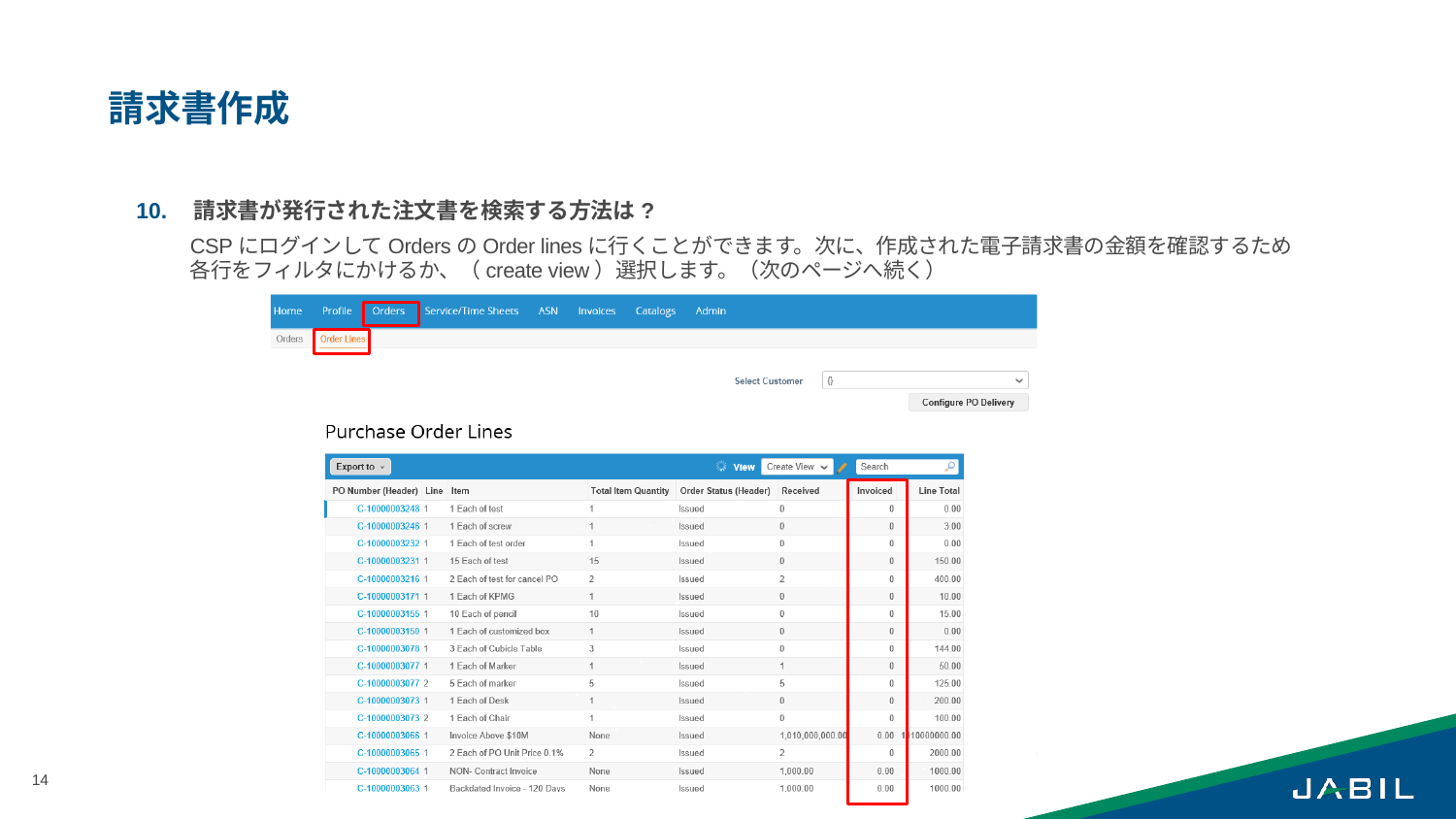

# 請求書作成
10.	請求書が発行された注文書を検索する方法は?
CSPにログインしてOrdersのOrder linesに行くことができます。次に、作成された電子請求書の金額を確認するため各行をフィルタにかけるか、（create view）選択します。（次のページへ続く）

14